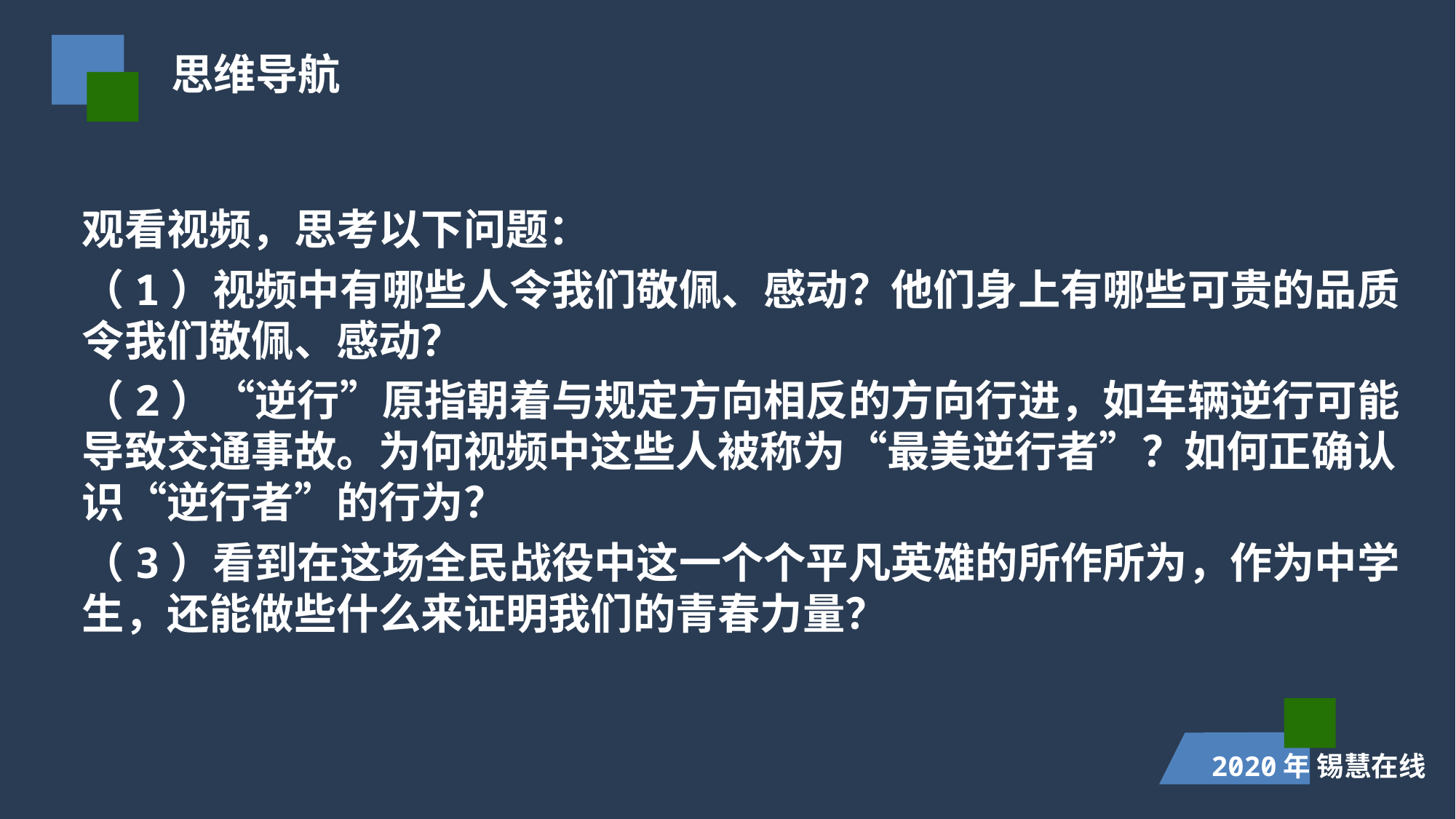

思维导航
观看视频，思考以下问题：
（1）视频中有哪些人令我们敬佩、感动？他们身上有哪些可贵的品质令我们敬佩、感动？
（2）“逆行”原指朝着与规定方向相反的方向行进，如车辆逆行可能导致交通事故。为何视频中这些人被称为“最美逆行者”？如何正确认识“逆行者”的行为？
（3）看到在这场全民战役中这一个个平凡英雄的所作所为，作为中学生，还能做些什么来证明我们的青春力量？